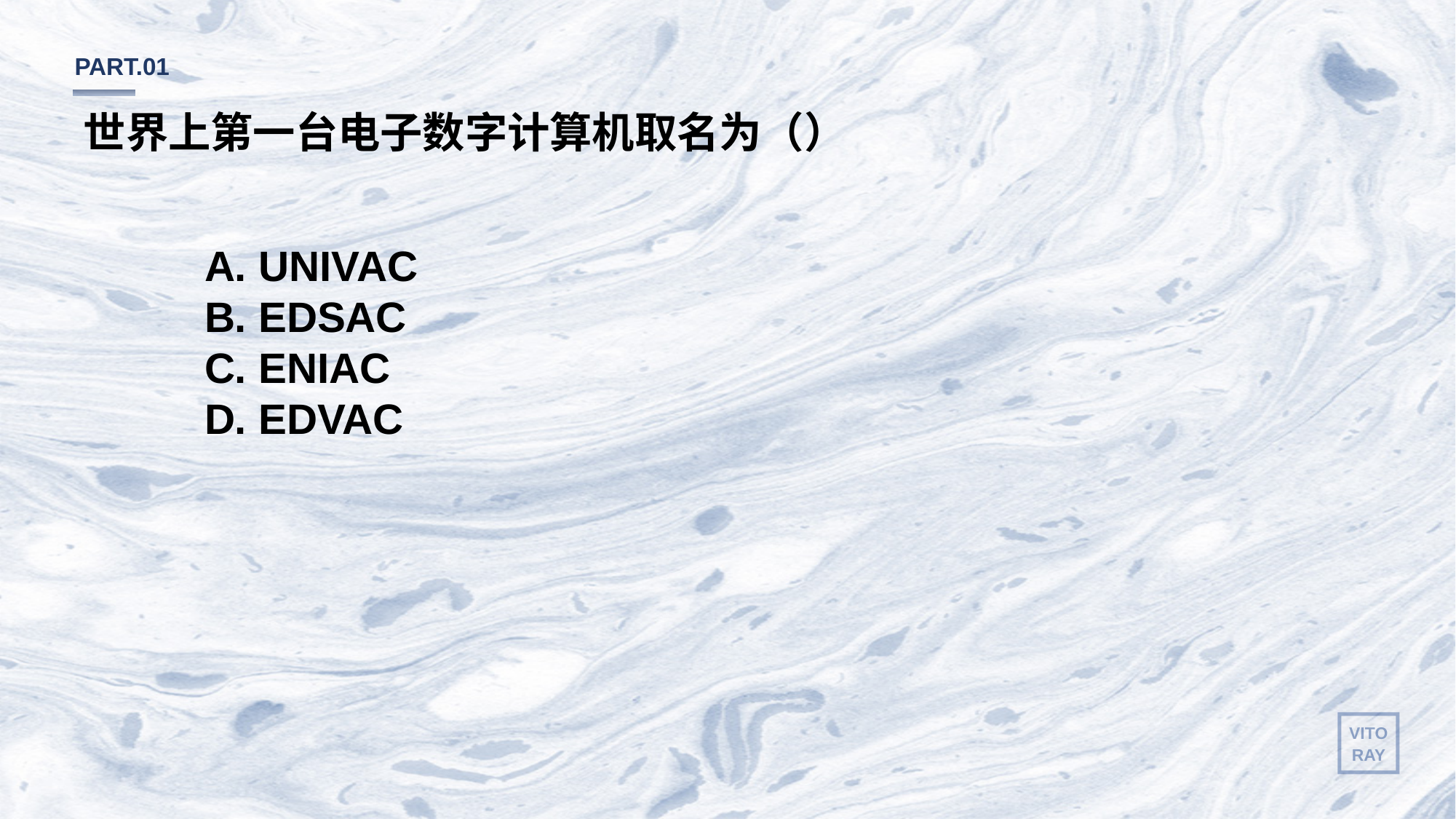

PART.01

世界上第一台电子数字计算机取名为（）
A. UNIVAC
B. EDSAC
C. ENIAC
D. EDVAC

VITO
RAY